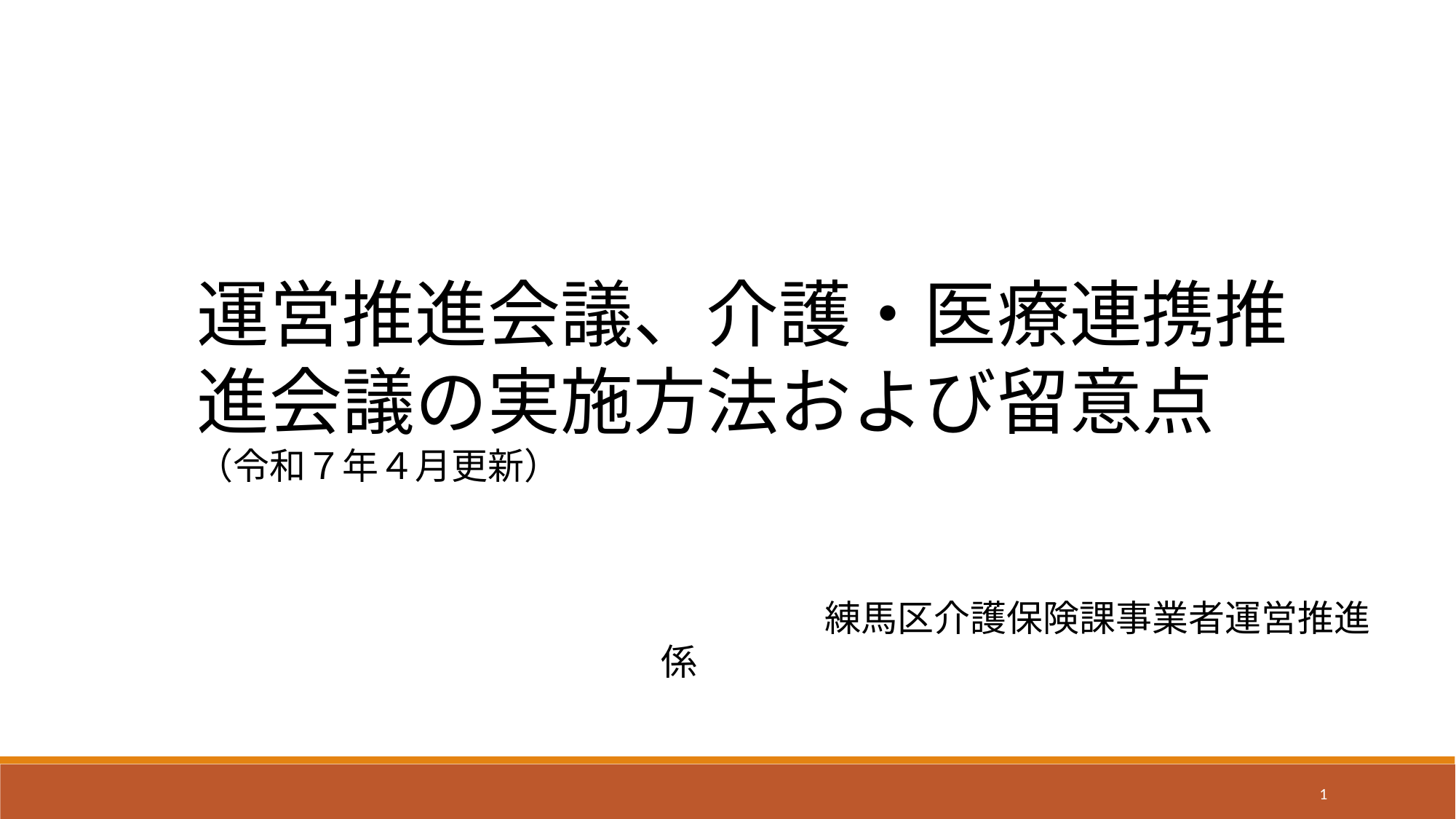

運営推進会議、介護・医療連携推進会議の実施方法および留意点
（令和７年４月更新）
　　　　　　練馬区介護保険課事業者運営推進係
1